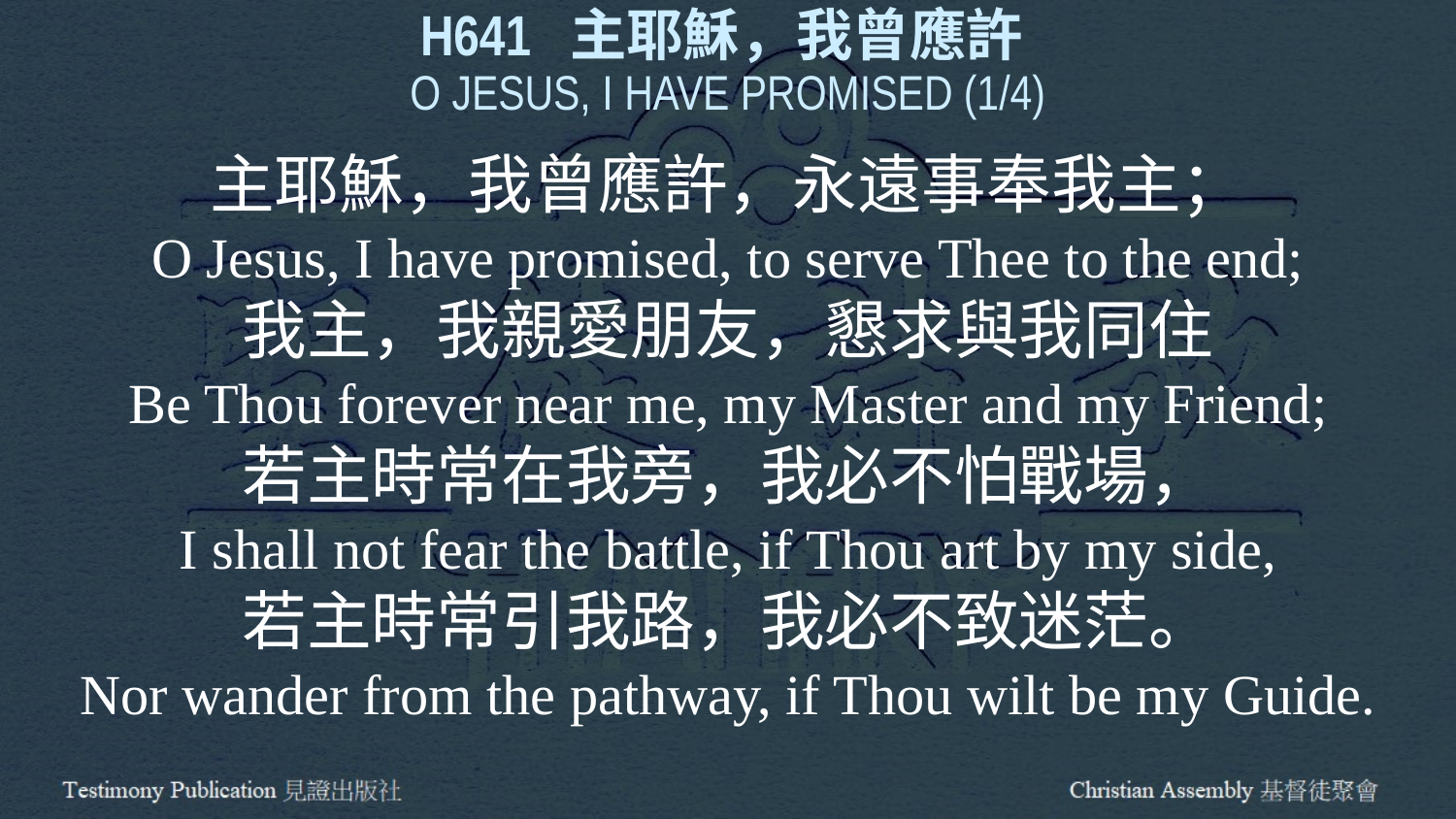

H641  主耶穌，我曾應許
O JESUS, I HAVE PROMISED (1/4)
主耶穌，我曾應許，永遠事奉我主；
O Jesus, I have promised, to serve Thee to the end;
我主，我親愛朋友，懇求與我同住
Be Thou forever near me, my Master and my Friend;
若主時常在我旁，我必不怕戰場，
I shall not fear the battle, if Thou art by my side,
若主時常引我路，我必不致迷茫。
Nor wander from the pathway, if Thou wilt be my Guide.